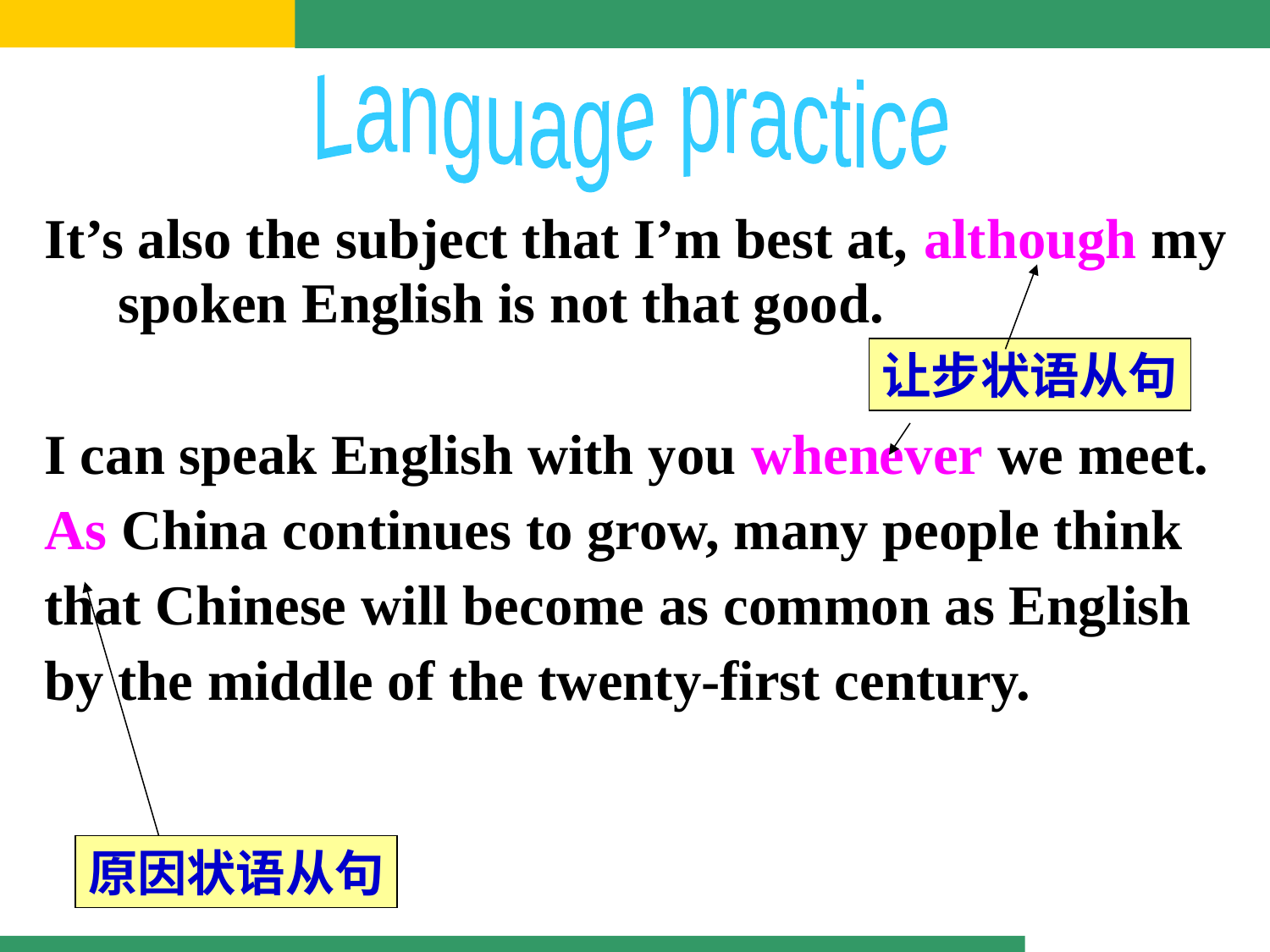

Language practice
It’s also the subject that I’m best at, although my spoken English is not that good.

I can speak English with you whenever we meet.
As China continues to grow, many people think
that Chinese will become as common as English
by the middle of the twenty-first century.

让步状语从句

原因状语从句